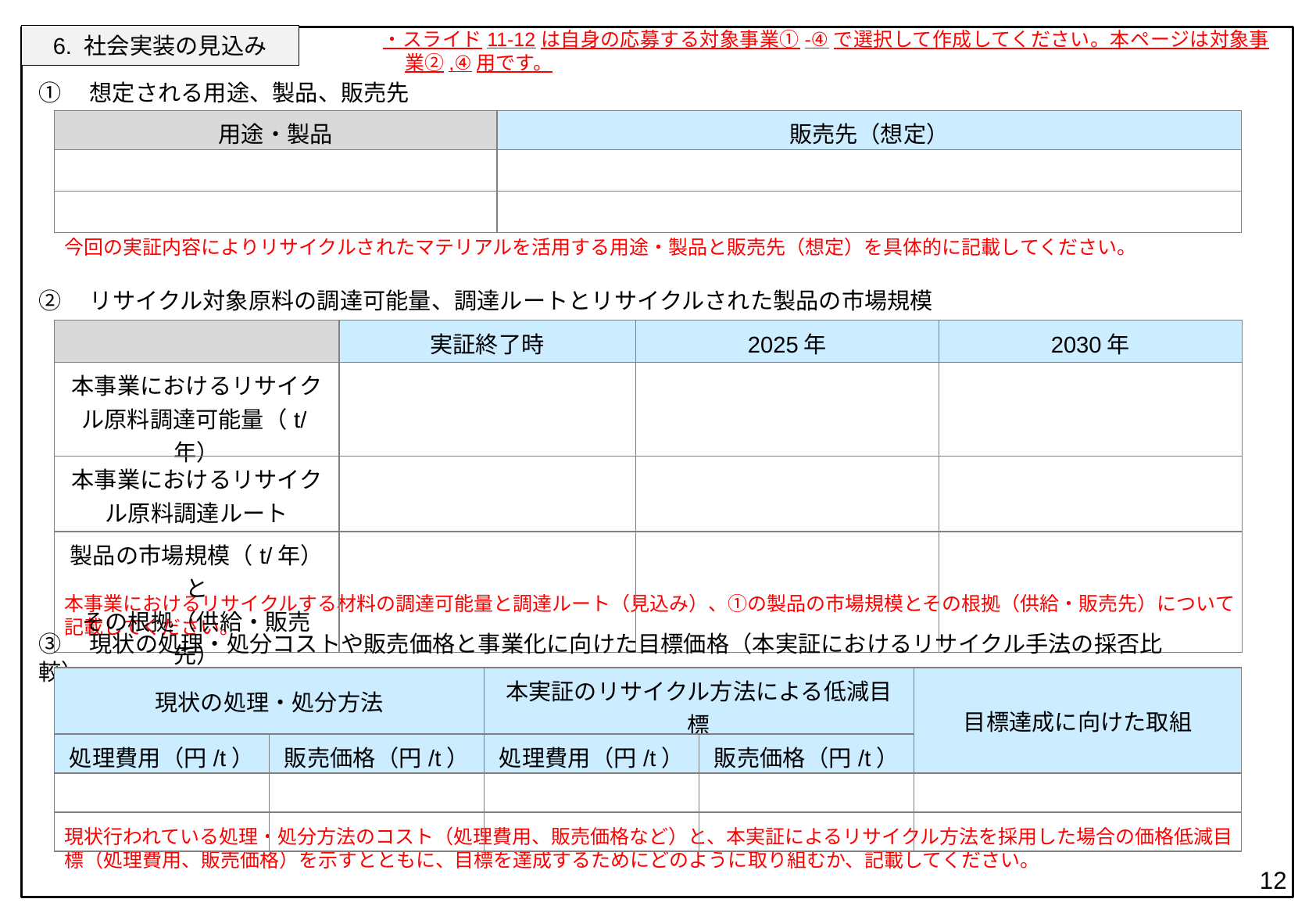

6. 社会実装の見込み

・スライド11-12は自身の応募する対象事業①-④で選択して作成してください。本ページは対象事業②,④用です。
①　想定される用途、製品、販売先
| 用途・製品 | 販売先（想定） |
| --- | --- |
|  |  |
|  |  |
今回の実証内容によりリサイクルされたマテリアルを活用する用途・製品と販売先（想定）を具体的に記載してください。
②　リサイクル対象原料の調達可能量、調達ルートとリサイクルされた製品の市場規模
|  | 実証終了時 | 2025年 | 2030年 |
| --- | --- | --- | --- |
| 本事業におけるリサイクル原料調達可能量（t/年） |  |  |  |
| 本事業におけるリサイクル原料調達ルート |  |  |  |
| 製品の市場規模（t/年）と その根拠（供給・販売先） |  |  |  |
本事業におけるリサイクルする材料の調達可能量と調達ルート（見込み）、①の製品の市場規模とその根拠（供給・販売先）について記載してください。
③　現状の処理・処分コストや販売価格と事業化に向けた目標価格（本実証におけるリサイクル手法の採否比較）
| 現状の処理・処分方法 |  | 本実証のリサイクル方法による低減目標 |  | 目標達成に向けた取組 |
| --- | --- | --- | --- | --- |
| 処理費用（円/t） | 販売価格（円/t） | 処理費用（円/t） | 販売価格（円/t） |  |
|  |  |  |  |  |
|  |  |  |  |  |
現状行われている処理・処分方法のコスト（処理費用、販売価格など）と、本実証によるリサイクル方法を採用した場合の価格低減目標（処理費用、販売価格）を示すとともに、目標を達成するためにどのように取り組むか、記載してください。
12